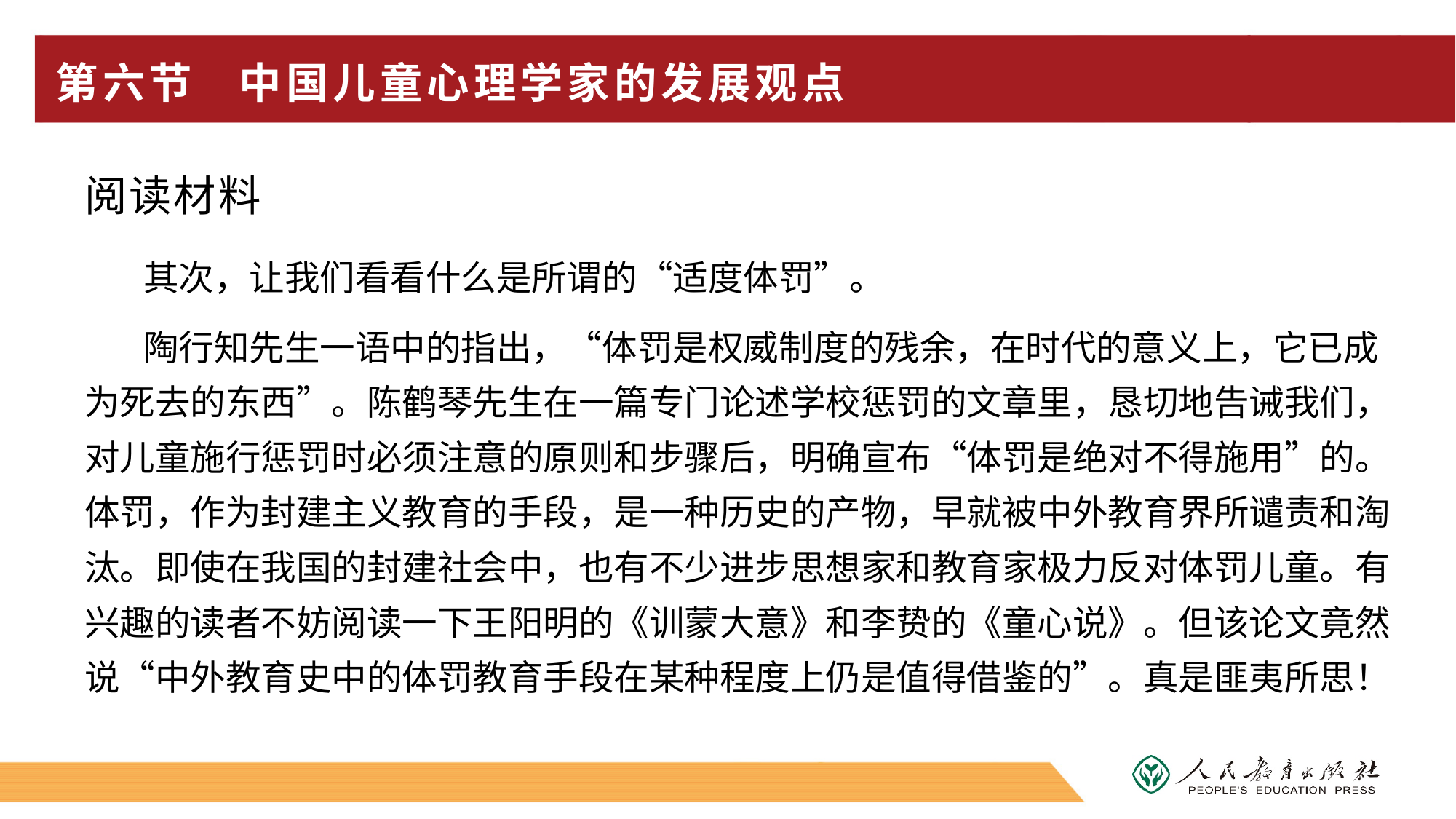

# 第六节   中国儿童心理学家的发展观点
阅读材料
其次，让我们看看什么是所谓的“适度体罚”。
陶行知先生一语中的指出，“体罚是权威制度的残余，在时代的意义上，它已成为死去的东西”。陈鹤琴先生在一篇专门论述学校惩罚的文章里，恳切地告诫我们，对儿童施行惩罚时必须注意的原则和步骤后，明确宣布“体罚是绝对不得施用”的。体罚，作为封建主义教育的手段，是一种历史的产物，早就被中外教育界所谴责和淘汰。即使在我国的封建社会中，也有不少进步思想家和教育家极力反对体罚儿童。有兴趣的读者不妨阅读一下王阳明的《训蒙大意》和李贽的《童心说》。但该论文竟然说“中外教育史中的体罚教育手段在某种程度上仍是值得借鉴的”。真是匪夷所思！